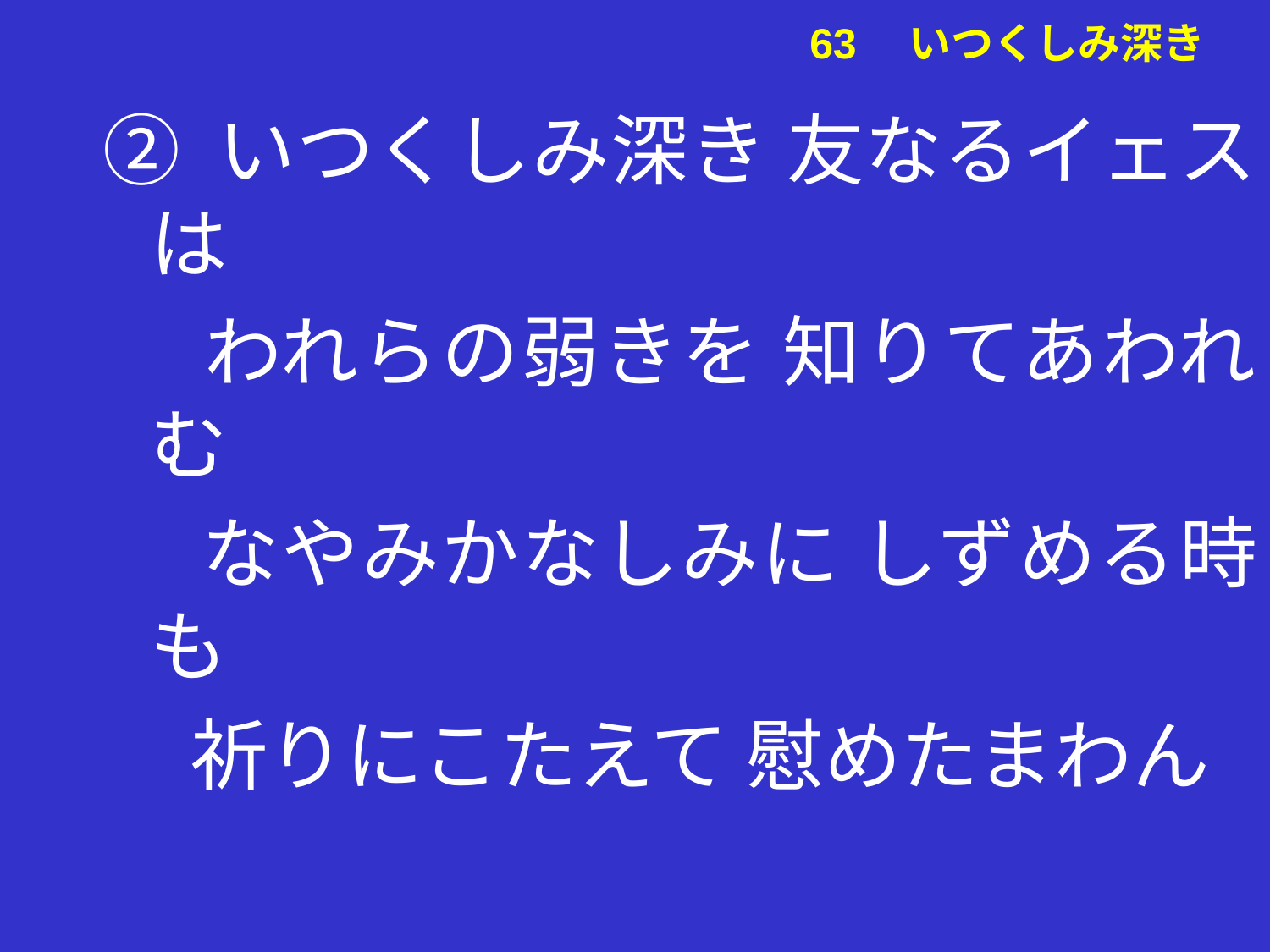

② いつくしみ深き 友なるイェスは
    われらの弱きを 知りてあわれむ
    なやみかなしみに しずめる時も
    祈りにこたえて 慰めたまわん
# 63　いつくしみ深き